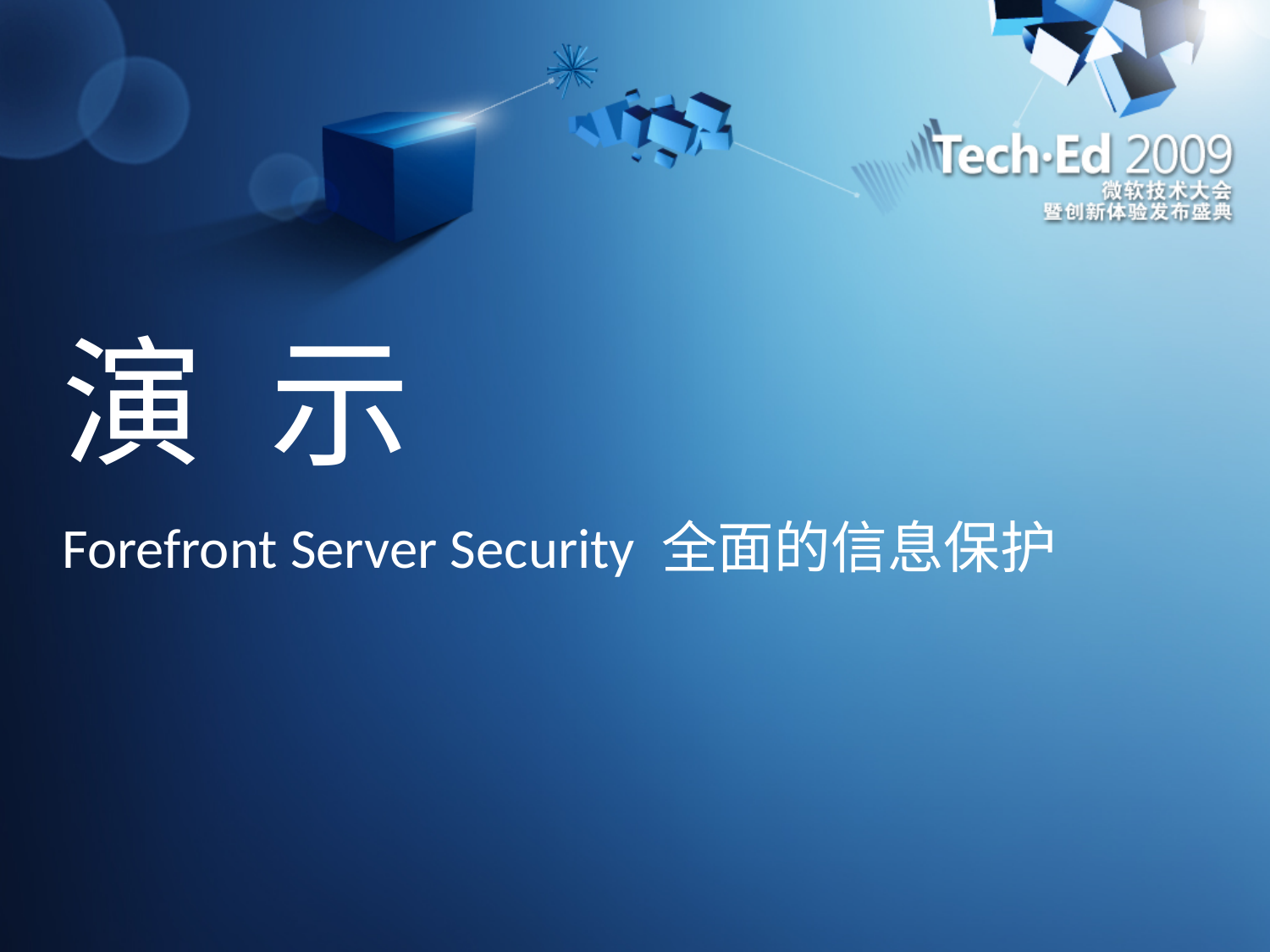

# 演 示
Forefront Server Security 全面的信息保护